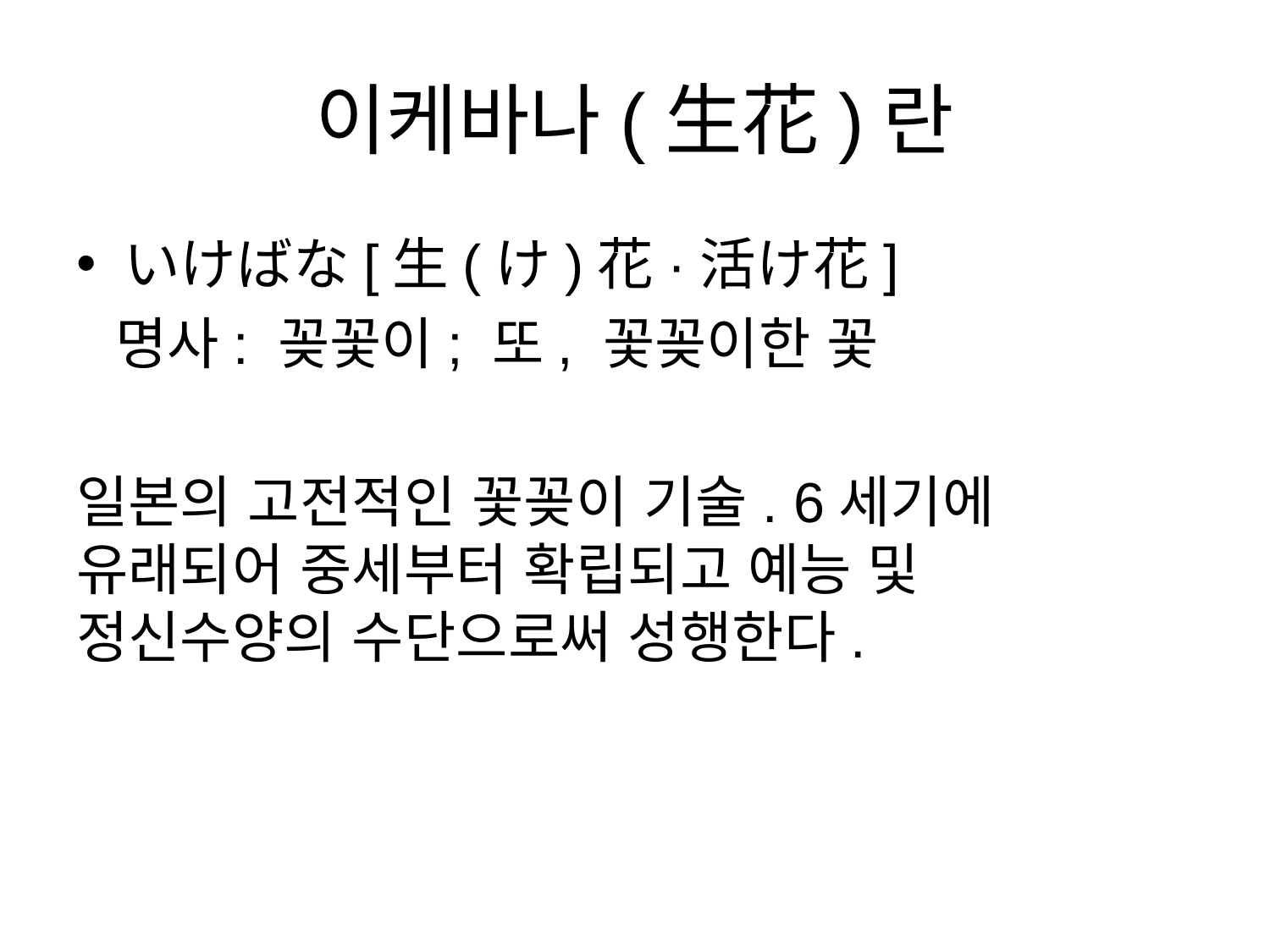

# 이케바나(生花)란
いけばな[生(け)花·活け花]
  명사: 꽂꽃이; 또, 꽃꽂이한 꽃

일본의 고전적인 꽃꽂이 기술. 6세기에 유래되어 중세부터 확립되고 예능 및 정신수양의 수단으로써 성행한다.